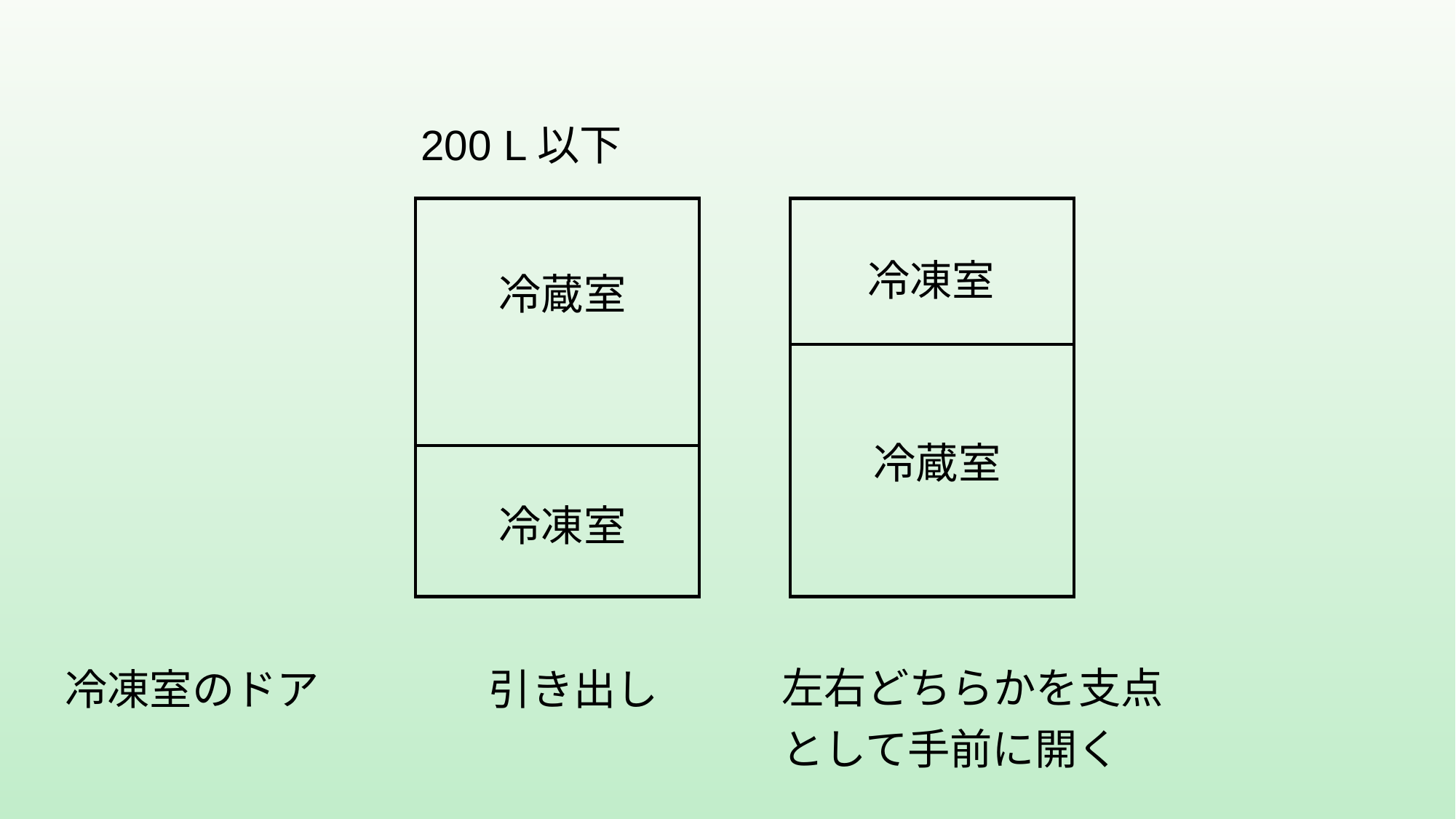

200 L以下

冷凍室
冷蔵室
冷蔵室
冷凍室
左右どちらかを支点として手前に開く
冷凍室のドア　　　　引き出し